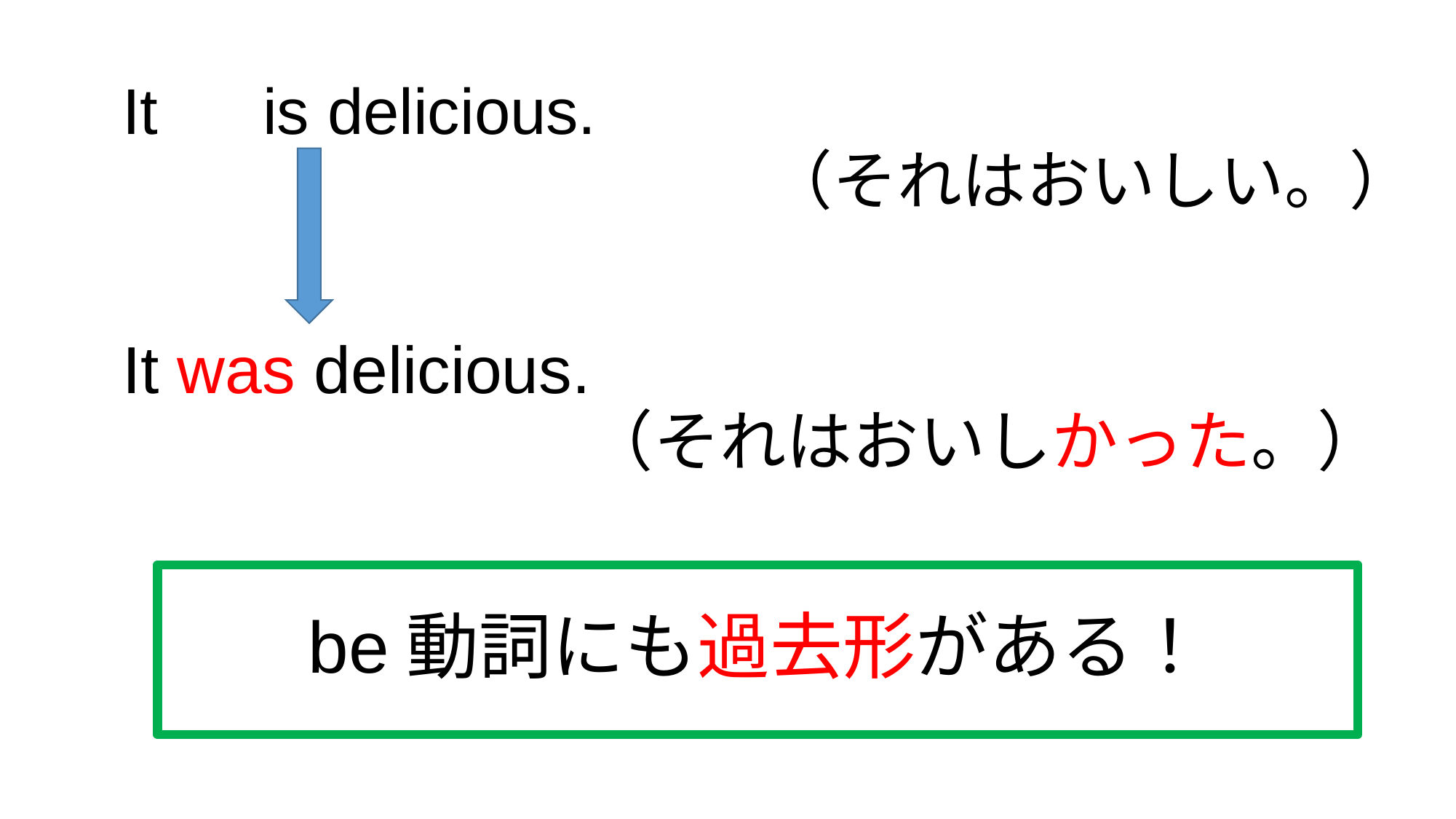

It 　is delicious.
　　　　　　　　　　（それはおいしい。）

It was delicious.
　　　　　　　（それはおいしかった。）
be動詞にも過去形がある！